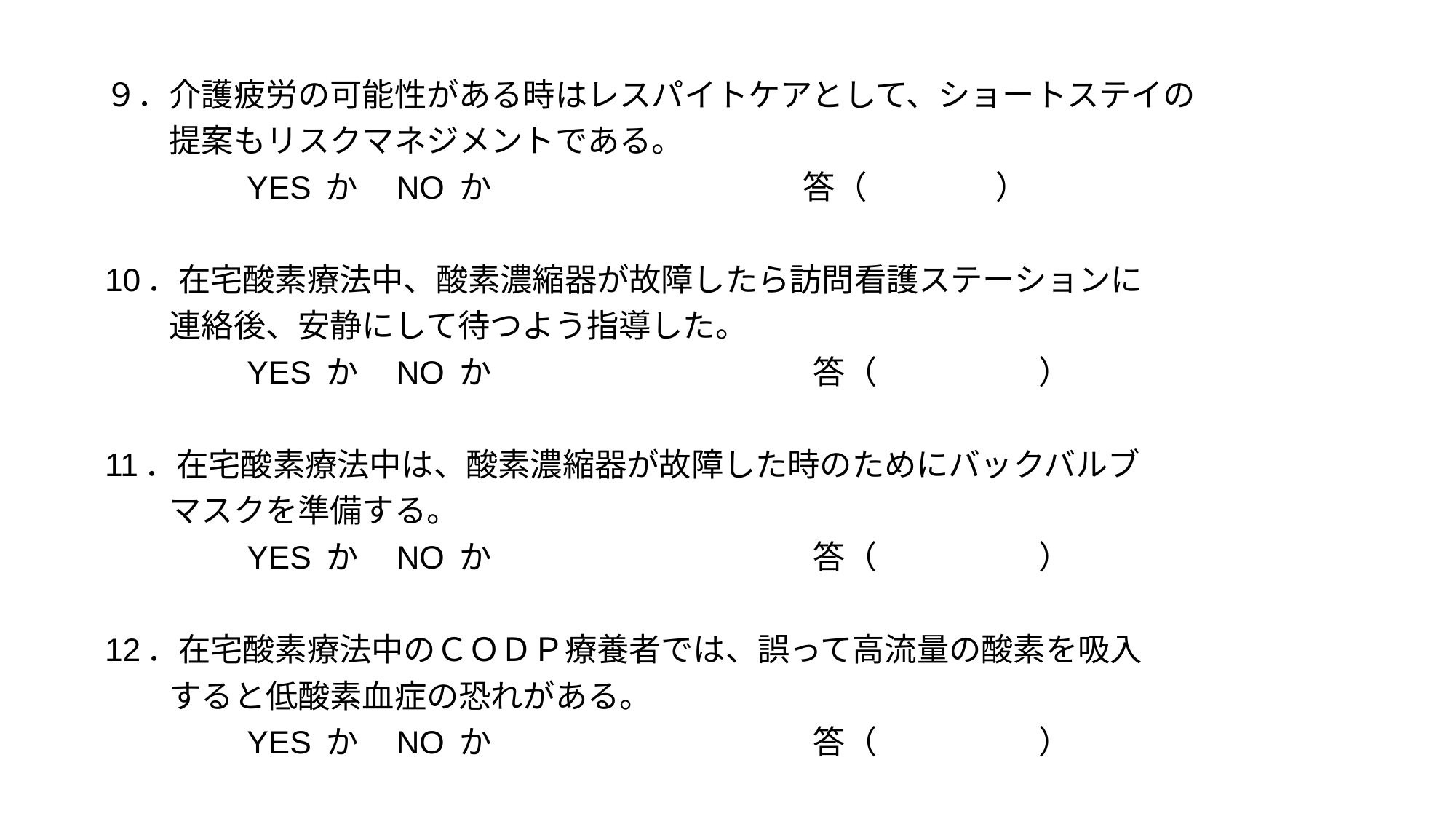

９．介護疲労の可能性がある時はレスパイトケアとして、ショートステイの
　　提案もリスクマネジメントである。
　　　　 YES か　NO か　　　　　　　　　   答（　　　　）

10．在宅酸素療法中、酸素濃縮器が故障したら訪問看護ステーションに
　　連絡後、安静にして待つよう指導した。
　　　　 YES か　NO か　　　　　　　　　　答（　　　　　）

11．在宅酸素療法中は、酸素濃縮器が故障した時のためにバックバルブ
　　マスクを準備する。
　　　　 YES か　NO か　　　　　　　　　　答（　　　　　）

12．在宅酸素療法中のＣＯＤＰ療養者では、誤って高流量の酸素を吸入
　　すると低酸素血症の恐れがある。
　　　　 YES か　NO か　　　　　　　　　　答（　　　　　）